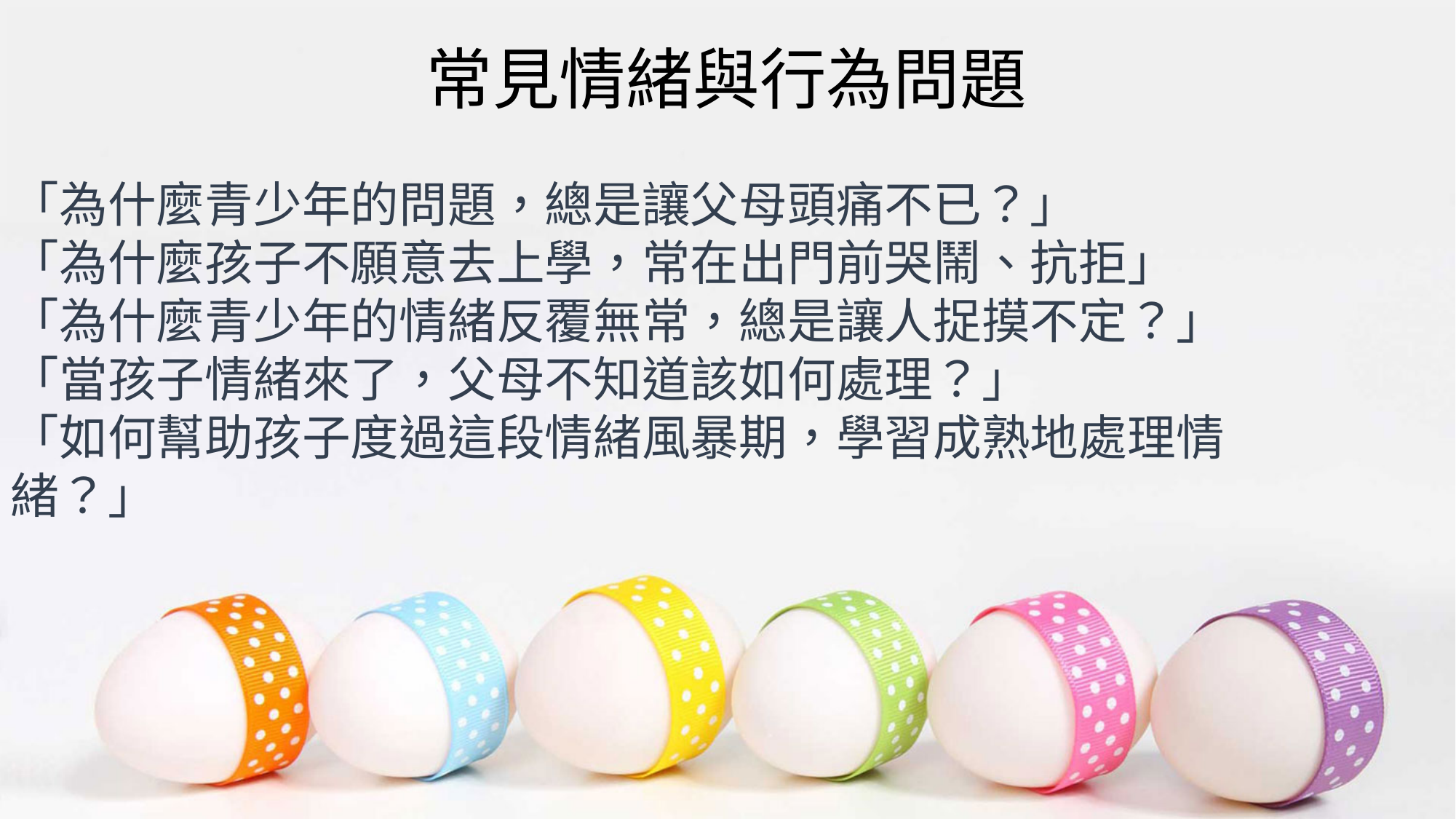

常見情緒與行為問題
「為什麼青少年的問題，總是讓父母頭痛不已？」
「為什麼孩子不願意去上學，常在出門前哭鬧、抗拒」
「為什麼青少年的情緒反覆無常，總是讓人捉摸不定？」
「當孩子情緒來了，父母不知道該如何處理？」
「如何幫助孩子度過這段情緒風暴期，學習成熟地處理情緒？」